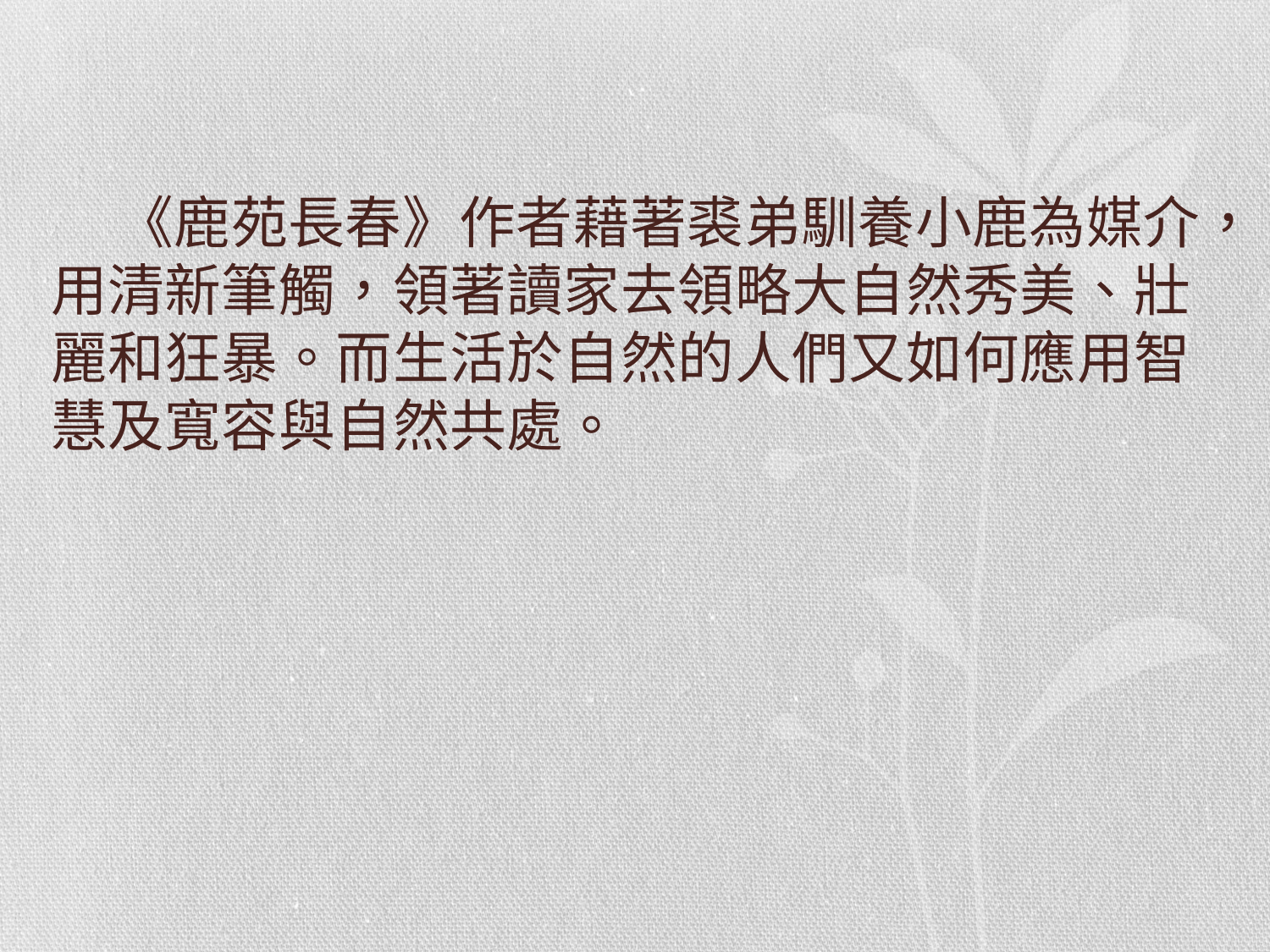

#
    《鹿苑長春》作者藉著裘弟馴養小鹿為媒介，用清新筆觸，領著讀家去領略大自然秀美、壯麗和狂暴。而生活於自然的人們又如何應用智慧及寬容與自然共處。